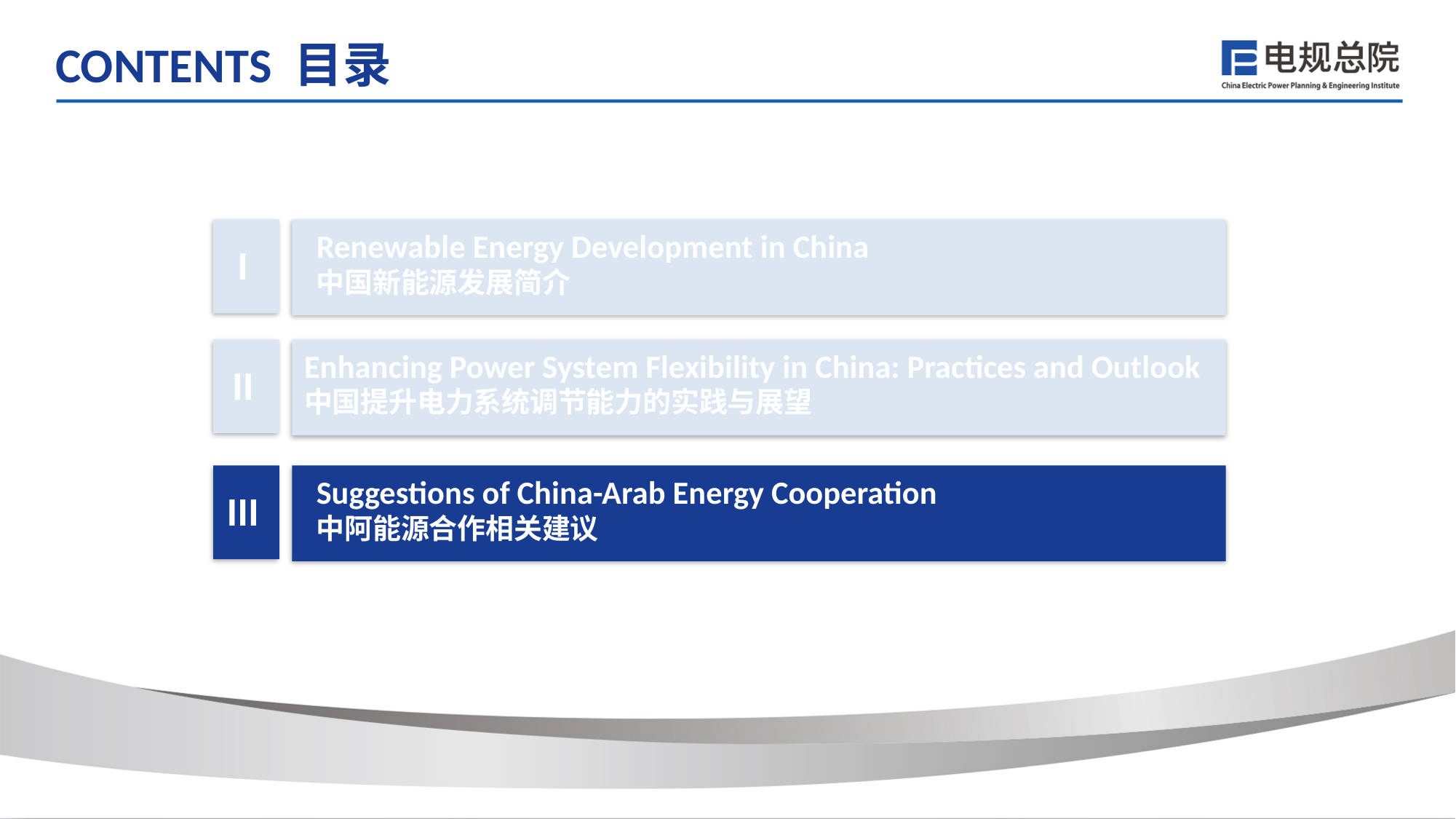

CONTENTS 目录

Renewable Energy Development in China
中国新能源发展简介
I

Enhancing Power System Flexibility in China: Practices and Outlook
中国提升电力系统调节能力的实践与展望
II

Suggestions of China-Arab Energy Cooperation
中阿能源合作相关建议
III